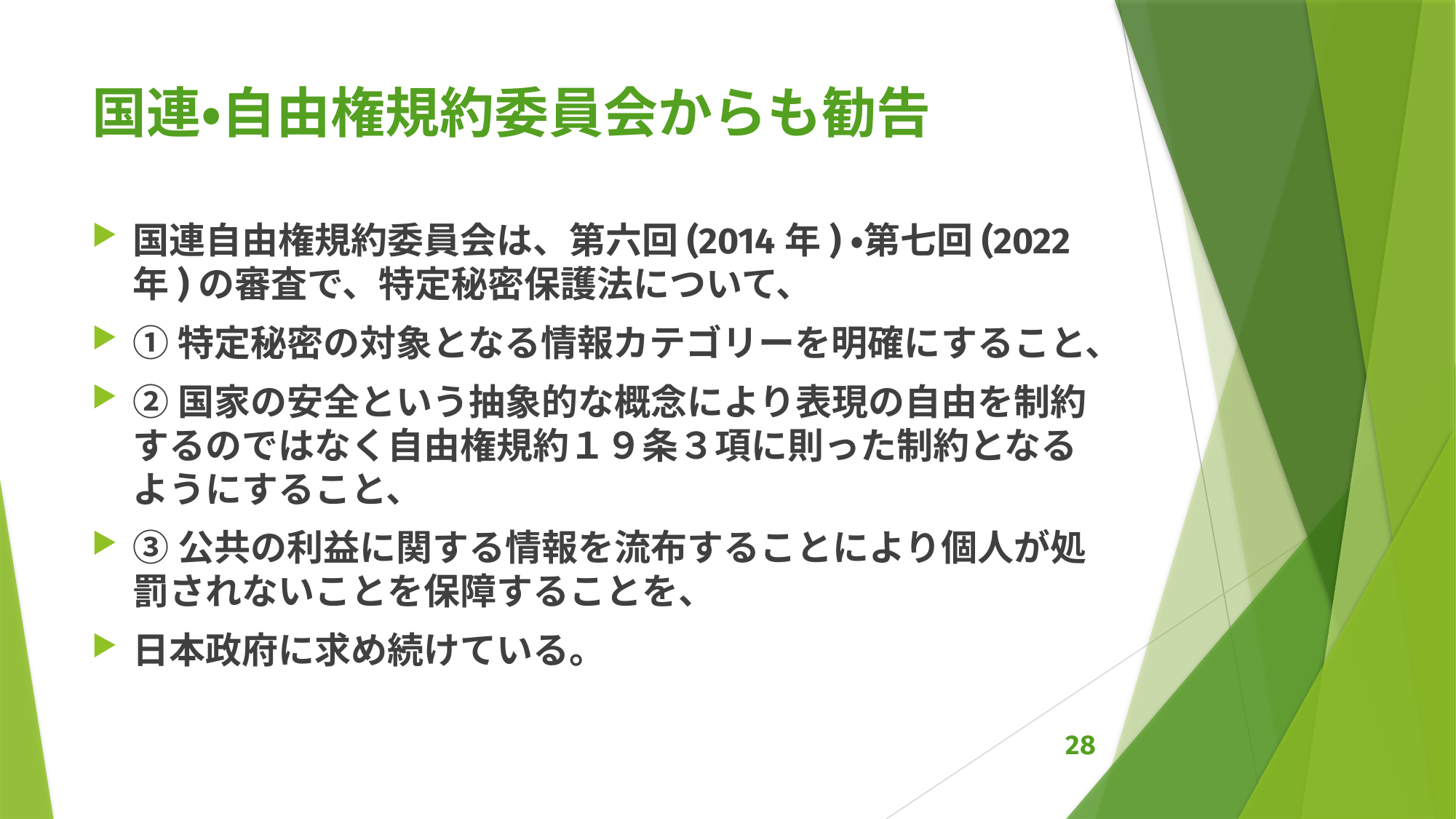

# 国連・自由権規約委員会からも勧告
国連自由権規約委員会は、第六回(2014年)・第七回(2022年)の審査で、特定秘密保護法について、
①特定秘密の対象となる情報カテゴリーを明確にすること、
②国家の安全という抽象的な概念により表現の自由を制約するのではなく自由権規約１９条３項に則った制約となるようにすること、
③公共の利益に関する情報を流布することにより個人が処罰されないことを保障することを、
日本政府に求め続けている。
28